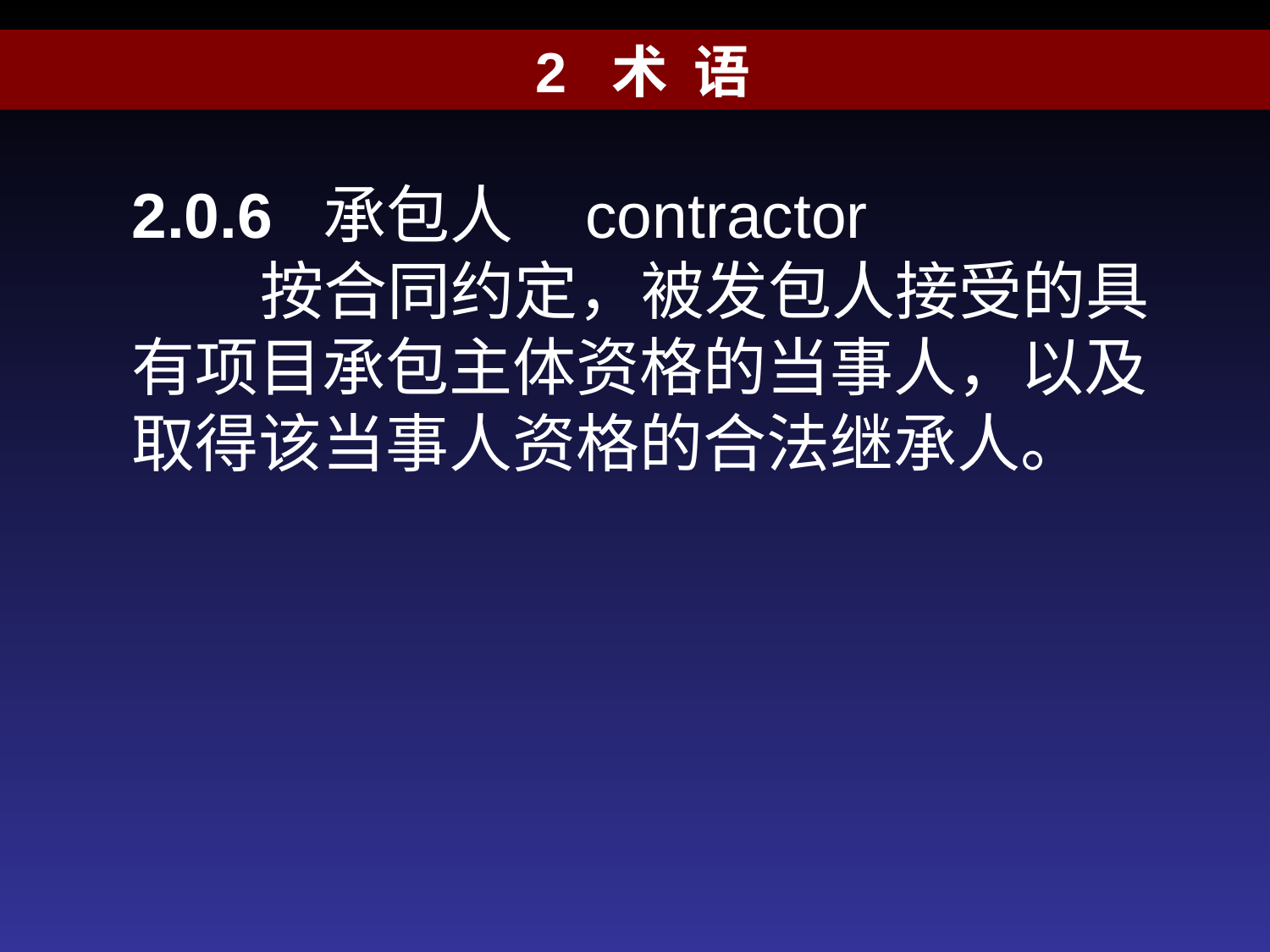

2  术  语
2.0.6  承包人    contractor
        按合同约定，被发包人接受的具有项目承包主体资格的当事人，以及取得该当事人资格的合法继承人。